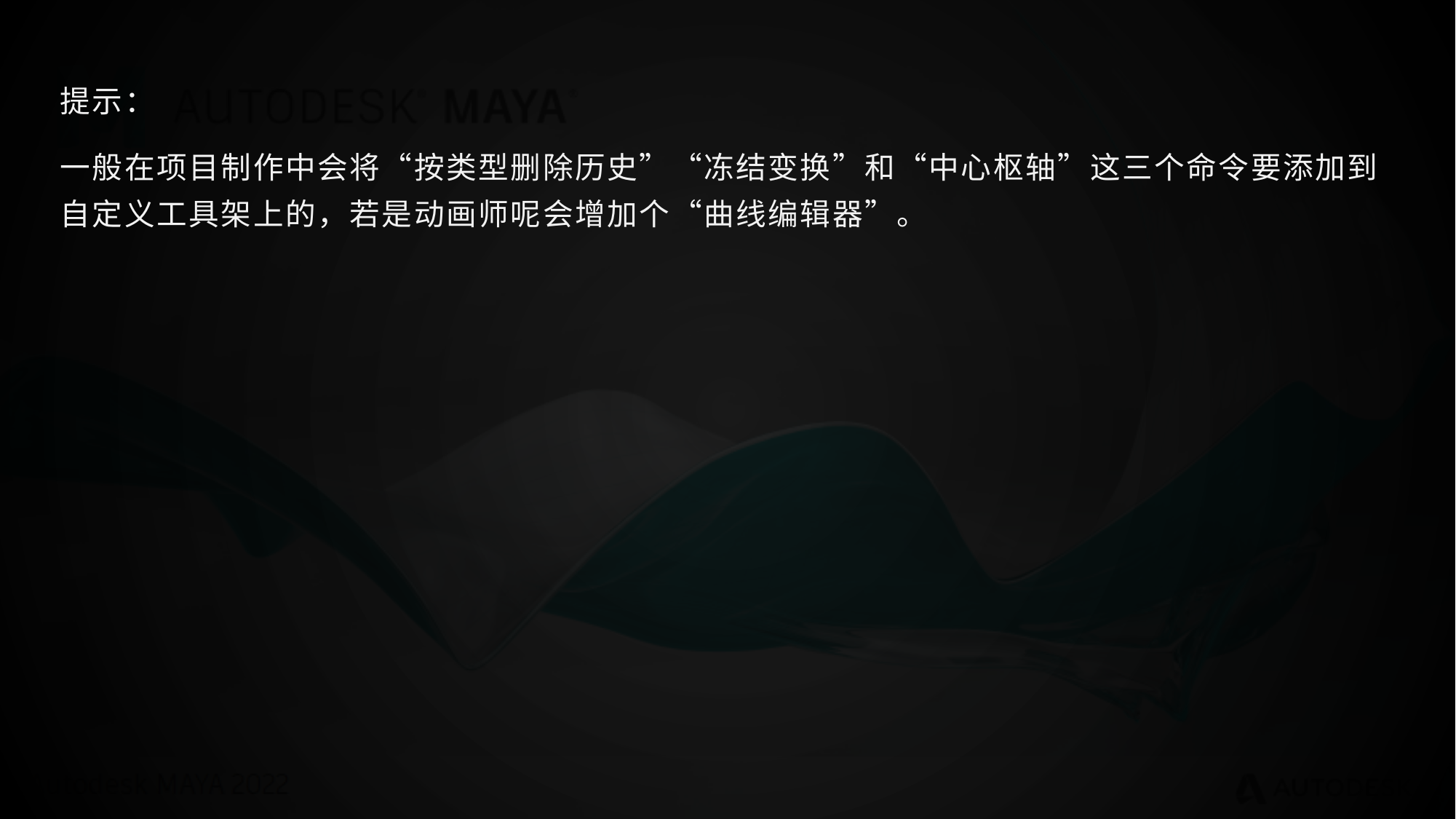

提示：
一般在项目制作中会将“按类型删除历史”“冻结变换”和“中心枢轴”这三个命令要添加到自定义工具架上的，若是动画师呢会增加个“曲线编辑器”。